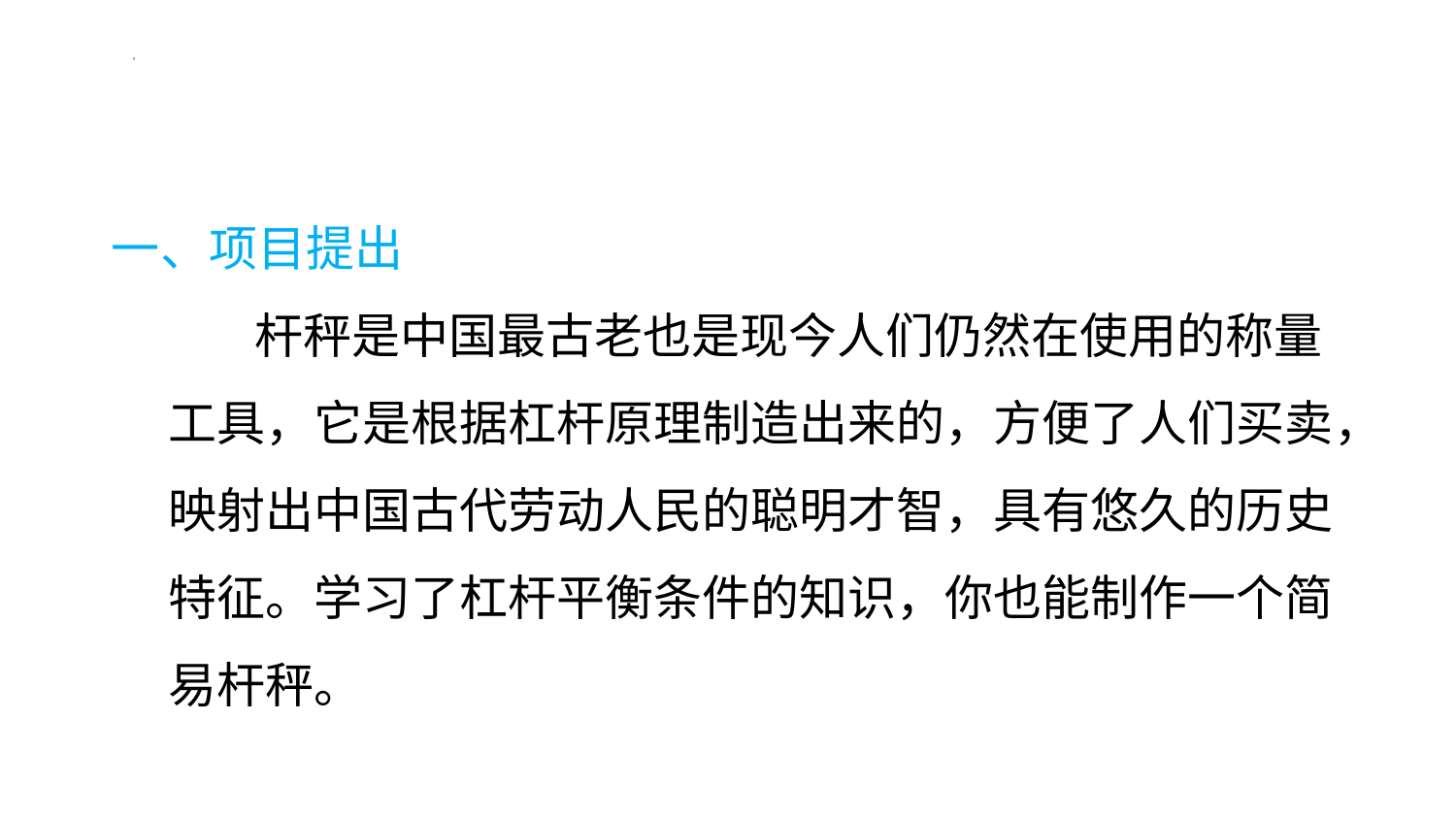

感悟新知
一、项目提出
杆秤是中国最古老也是现今人们仍然在使用的称量工具，它是根据杠杆原理制造出来的，方便了人们买卖，映射出中国古代劳动人民的聪明才智，具有悠久的历史特征。学习了杠杆平衡条件的知识，你也能制作一个简易杆秤。